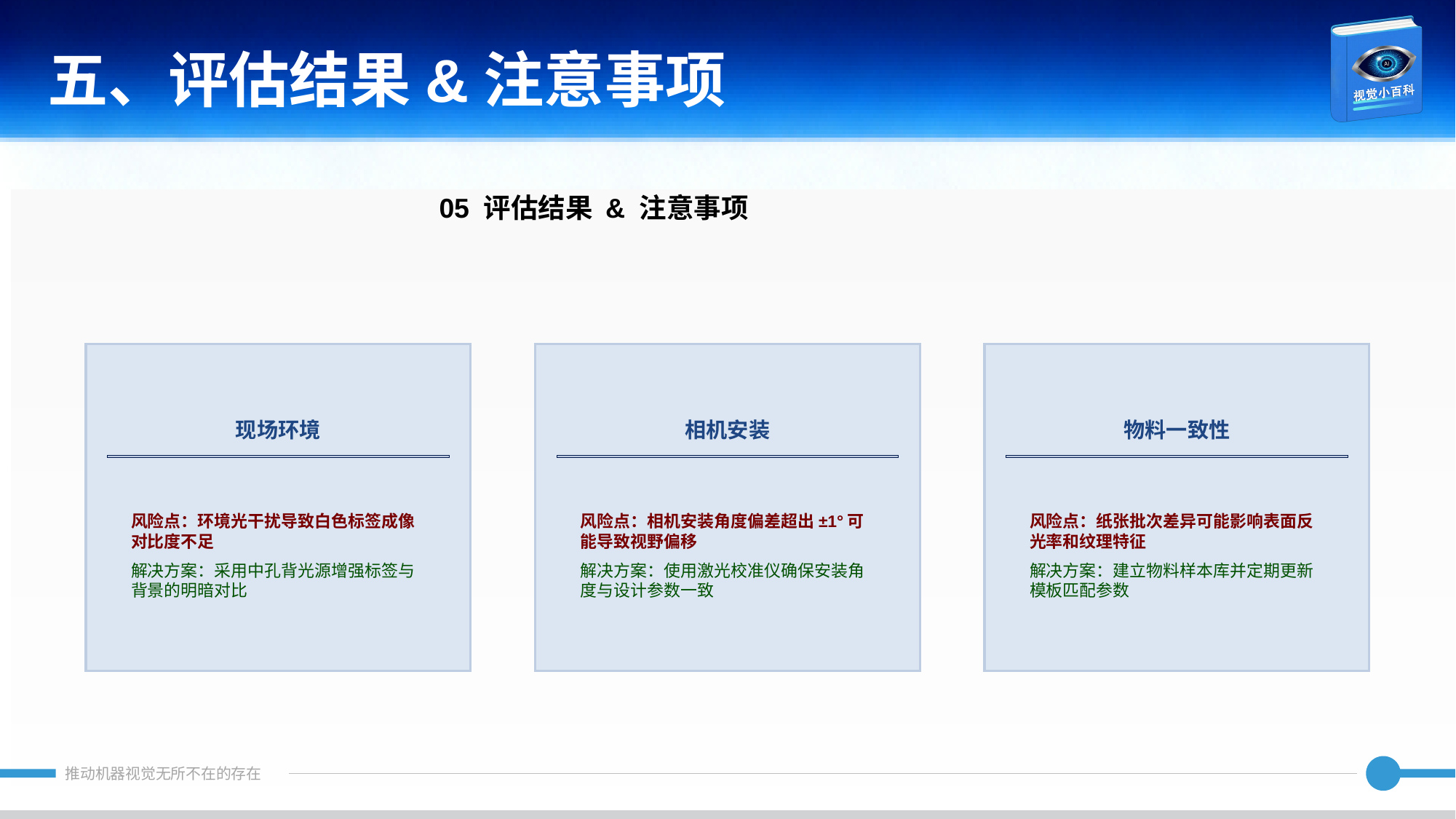

五、评估结果&注意事项

05 评估结果 & 注意事项

现场环境

相机安装

物料一致性

风险点：环境光干扰导致白色标签成像对比度不足
解决方案：采用中孔背光源增强标签与背景的明暗对比

风险点：相机安装角度偏差超出±1°可能导致视野偏移
解决方案：使用激光校准仪确保安装角度与设计参数一致

风险点：纸张批次差异可能影响表面反光率和纹理特征
解决方案：建立物料样本库并定期更新模板匹配参数
11